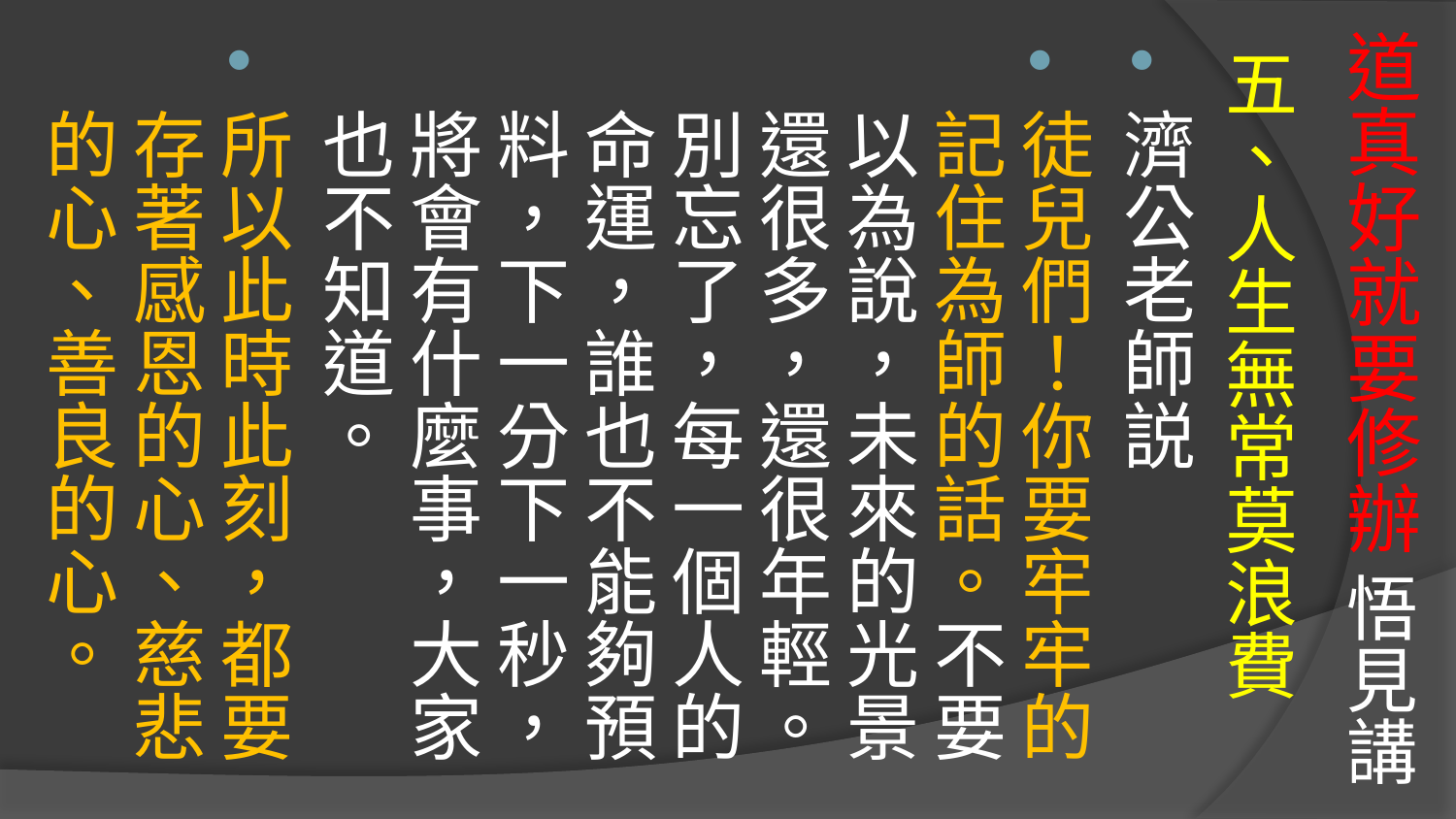

# 道真好就要修辦 悟見講
五、人生無常莫浪費
濟公老師説
徒兒們！你要牢牢的記住為師的話。不要以為說，未來的光景還很多，還很年輕。別忘了，每一個人的命運，誰也不能夠預料，下一分下一秒，將會有什麼事，大家也不知道。
所以此時此刻，都要存著感恩的心、慈悲的心、善良的心。